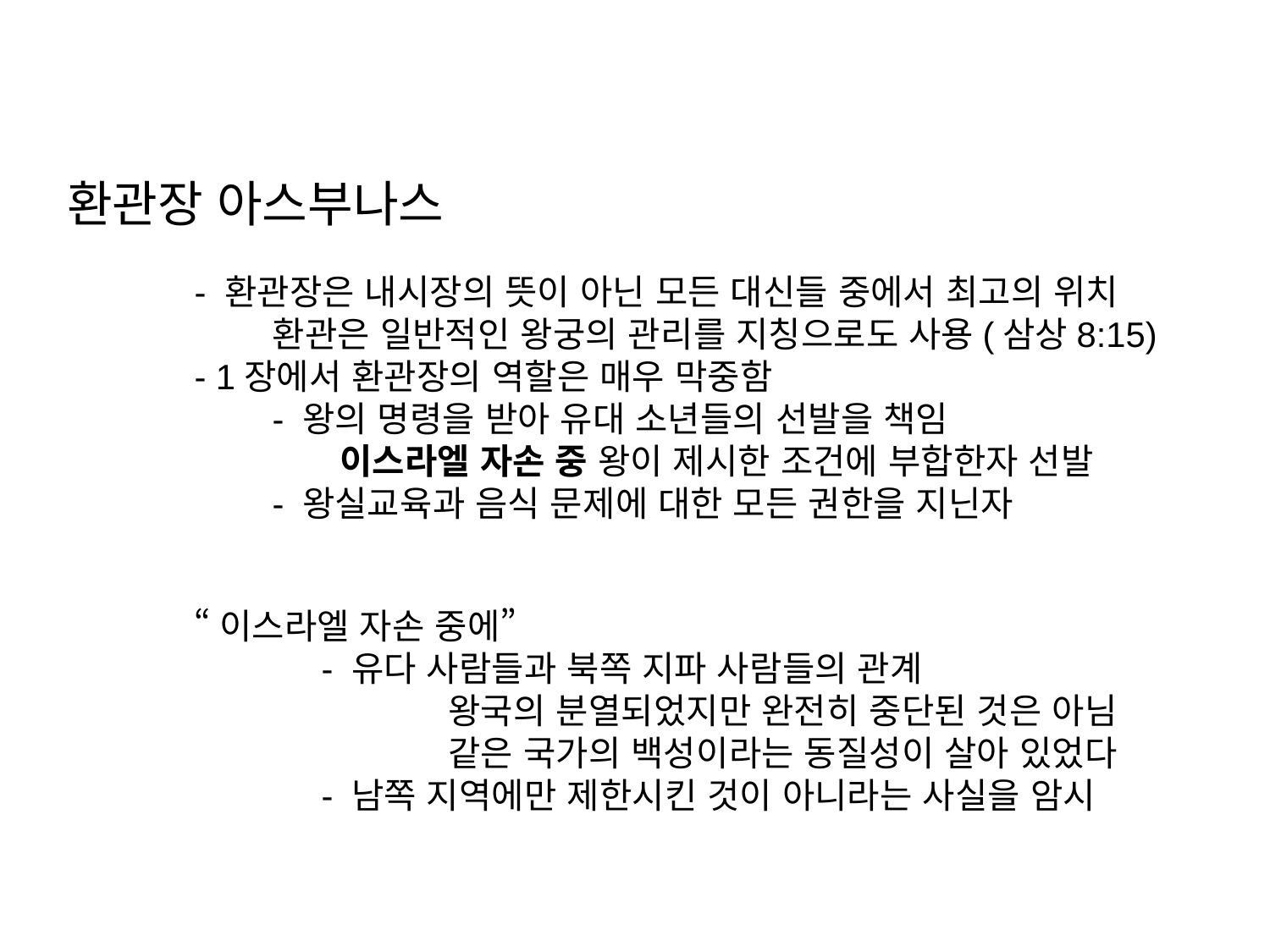

환관장 아스부나스

	- 환관장은 내시장의 뜻이 아닌 모든 대신들 중에서 최고의 위치
	       환관은 일반적인 왕궁의 관리를 지칭으로도 사용(삼상8:15)
	- 1장에서 환관장의 역할은 매우 막중함
	        - 왕의 명령을 받아 유대 소년들의 선발을 책임
		 이스라엘 자손 중 왕이 제시한 조건에 부합한자 선발
	        - 왕실교육과 음식 문제에 대한 모든 권한을 지닌자

	“이스라엘 자손 중에”
		- 유다 사람들과 북쪽 지파 사람들의 관계
			왕국의 분열되었지만 완전히 중단된 것은 아님
			같은 국가의 백성이라는 동질성이 살아 있었다
		- 남쪽 지역에만 제한시킨 것이 아니라는 사실을 암시